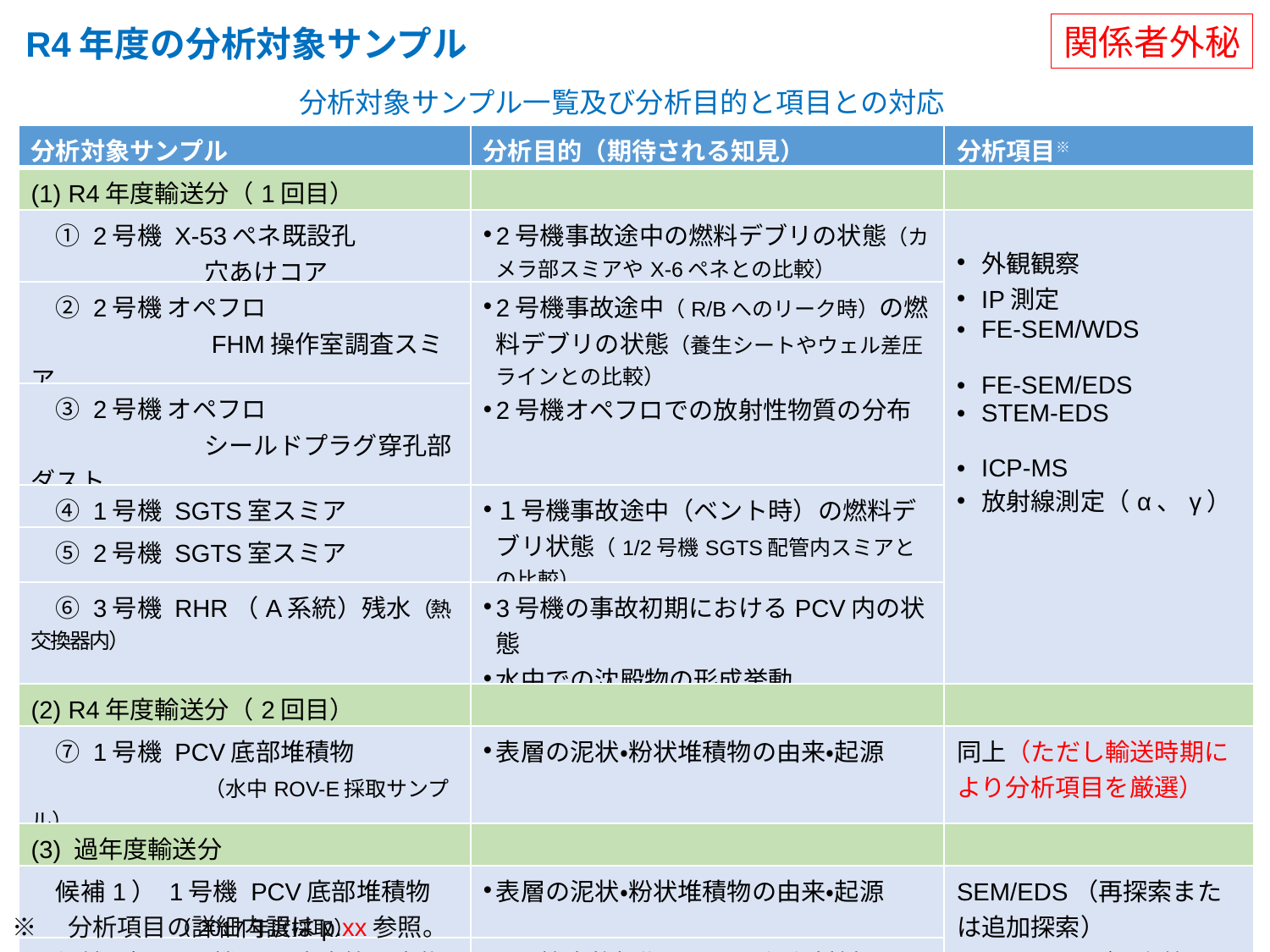

関係者外秘
R4年度の分析対象サンプル
分析対象サンプル一覧及び分析目的と項目との対応
| 分析対象サンプル | 分析目的（期待される知見） | 分析項目※ |
| --- | --- | --- |
| (1) R4年度輸送分（1回目） |  |  |
| ① 2号機 X-53ぺネ既設孔 　　　　　　　穴あけコア | 2号機事故途中の燃料デブリの状態（カメラ部スミアやX-6ペネとの比較） | 外観観察 IP測定 FE-SEM/WDS FE-SEM/EDS STEM-EDS ICP-MS 放射線測定（α、γ） |
| ② 2号機 オペフロ 　　　　　　　FHM操作室調査スミア | 2号機事故途中（R/Bへのリーク時）の燃料デブリの状態（養生シートやウェル差圧ラインとの比較） 2号機オペフロでの放射性物質の分布 |  |
| ③ 2号機 オペフロ 　　　　　　　シールドプラグ穿孔部ダスト |  |  |
| ④ 1号機 SGTS室スミア | １号機事故途中（ベント時）の燃料デブリ状態（1/2号機SGTS配管内スミアとの比較） |  |
| ⑤ 2号機 SGTS室スミア |  |  |
| ⑥ 3号機 RHR（A系統）残水（熱交換器内） | 3号機の事故初期におけるPCV内の状態 水中での沈殿物の形成挙動 |  |
| (2) R4年度輸送分（2回目） |  |  |
| ⑦ 1号機 PCV底部堆積物 　　　　　　　（水中ROV-E採取サンプル） | 表層の泥状・粉状堆積物の由来・起源 | 同上（ただし輸送時期により分析項目を厳選） |
| (3) 過年度輸送分 |  |  |
| 候補1） 1号機 PCV底部堆積物 （2017年度採取） | 表層の泥状・粉状堆積物の由来・起源 | SEM/EDS（再探索または追加探索） STEM/EDS（既存箇所または新規検出箇所） |
| 候補2） 2号機 TIP案内管閉塞物 | 2号機事故初期における炉心材料間の反応条件 |  |
7
※　分析項目の詳細内訳はp.xx参照。